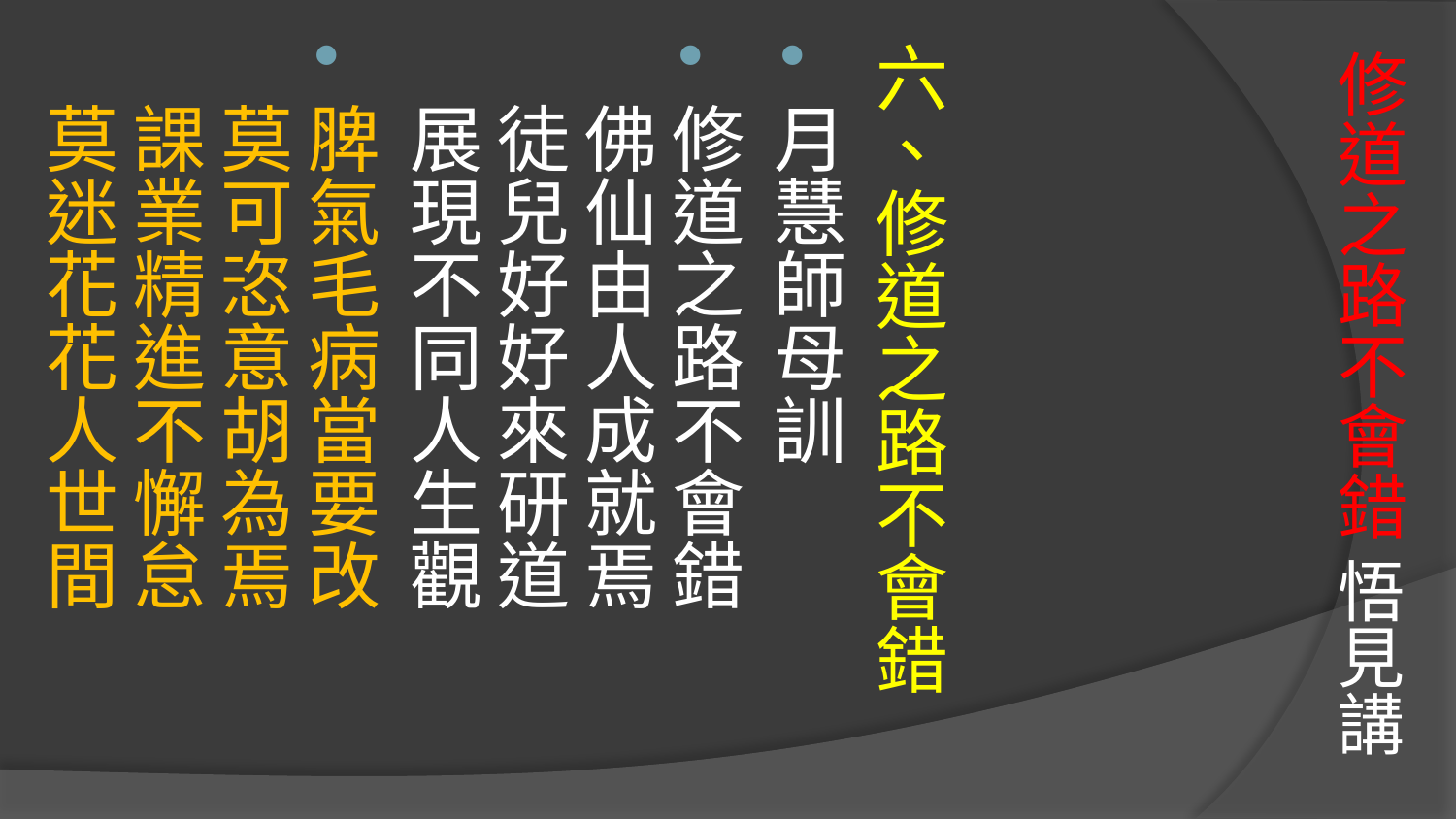

# 修道之路不會錯 悟見講
六、修道之路不會錯
月慧師母訓
修道之路不會錯　　佛仙由人成就焉
徒兒好好來研道　　展現不同人生觀
脾氣毛病當要改　　莫可恣意胡為焉
課業精進不懈怠　　莫迷花花人世間